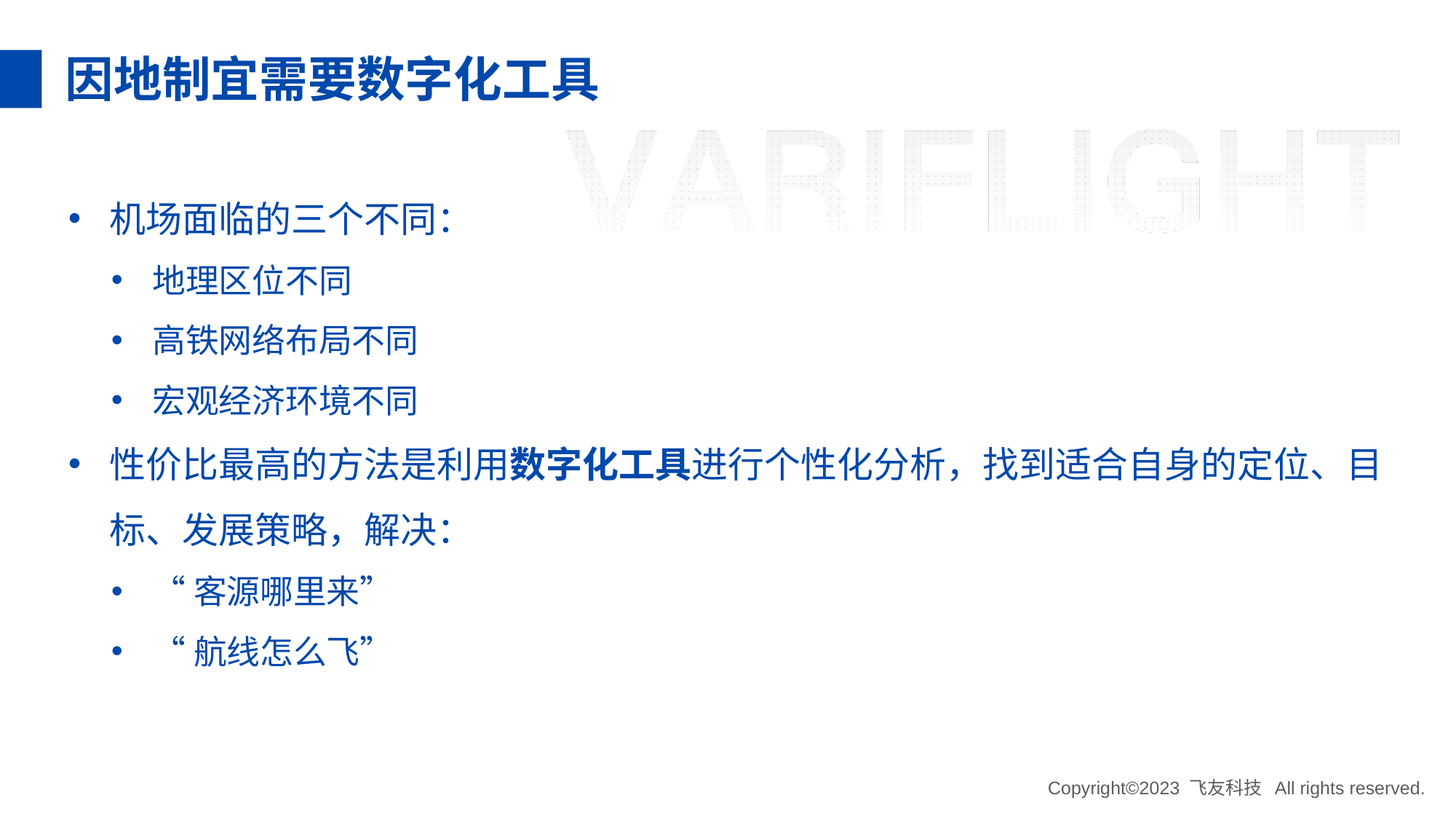

因地制宜需要数字化工具
机场面临的三个不同：
地理区位不同
高铁网络布局不同
宏观经济环境不同
性价比最高的方法是利用数字化工具进行个性化分析，找到适合自身的定位、目标、发展策略，解决：
“客源哪里来”
“航线怎么飞”